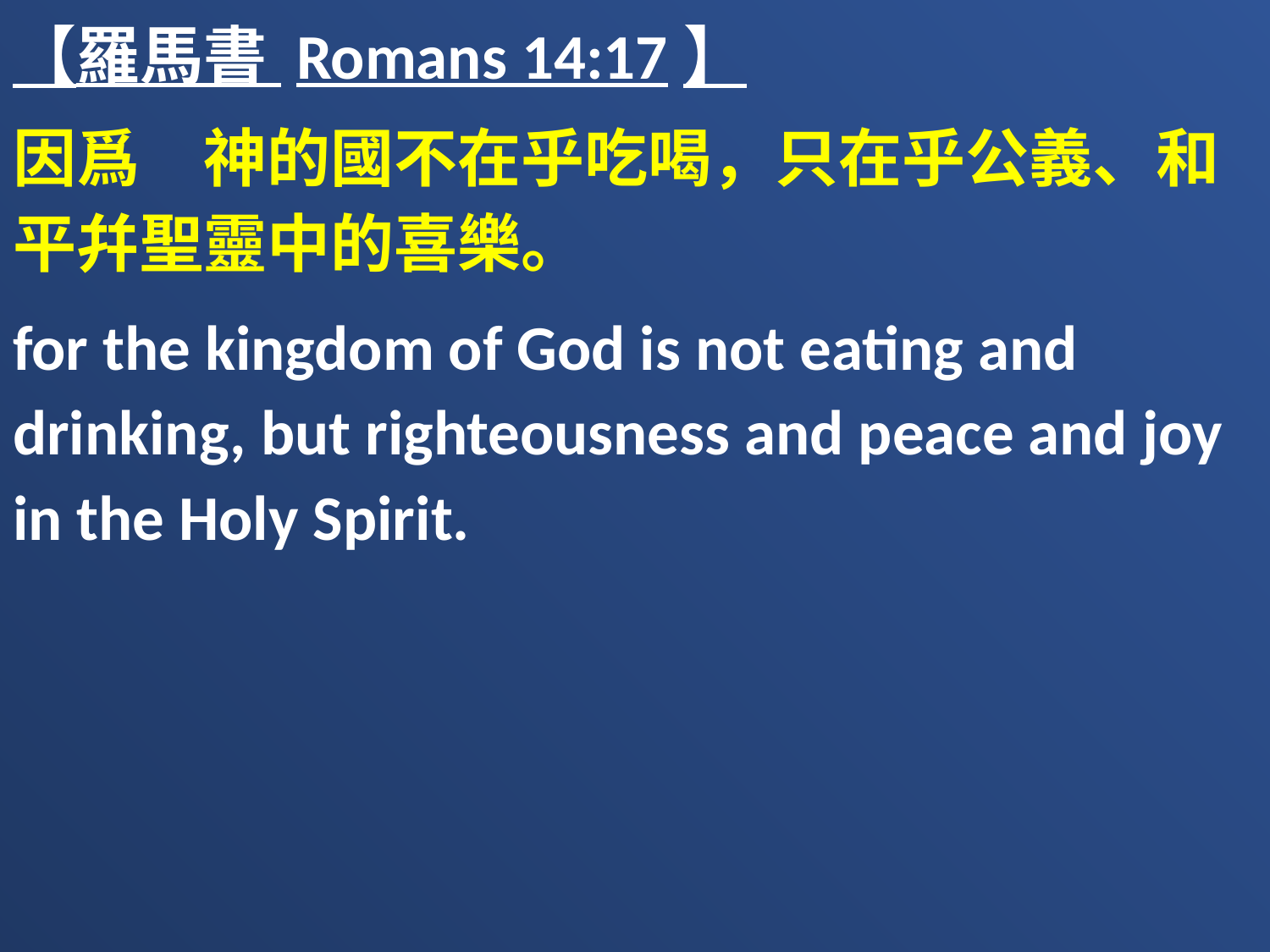

【羅馬書 Romans 14:17】
因爲　神的國不在乎吃喝，只在乎公義、和平幷聖靈中的喜樂。
for the kingdom of God is not eating and drinking, but righteousness and peace and joy in the Holy Spirit.